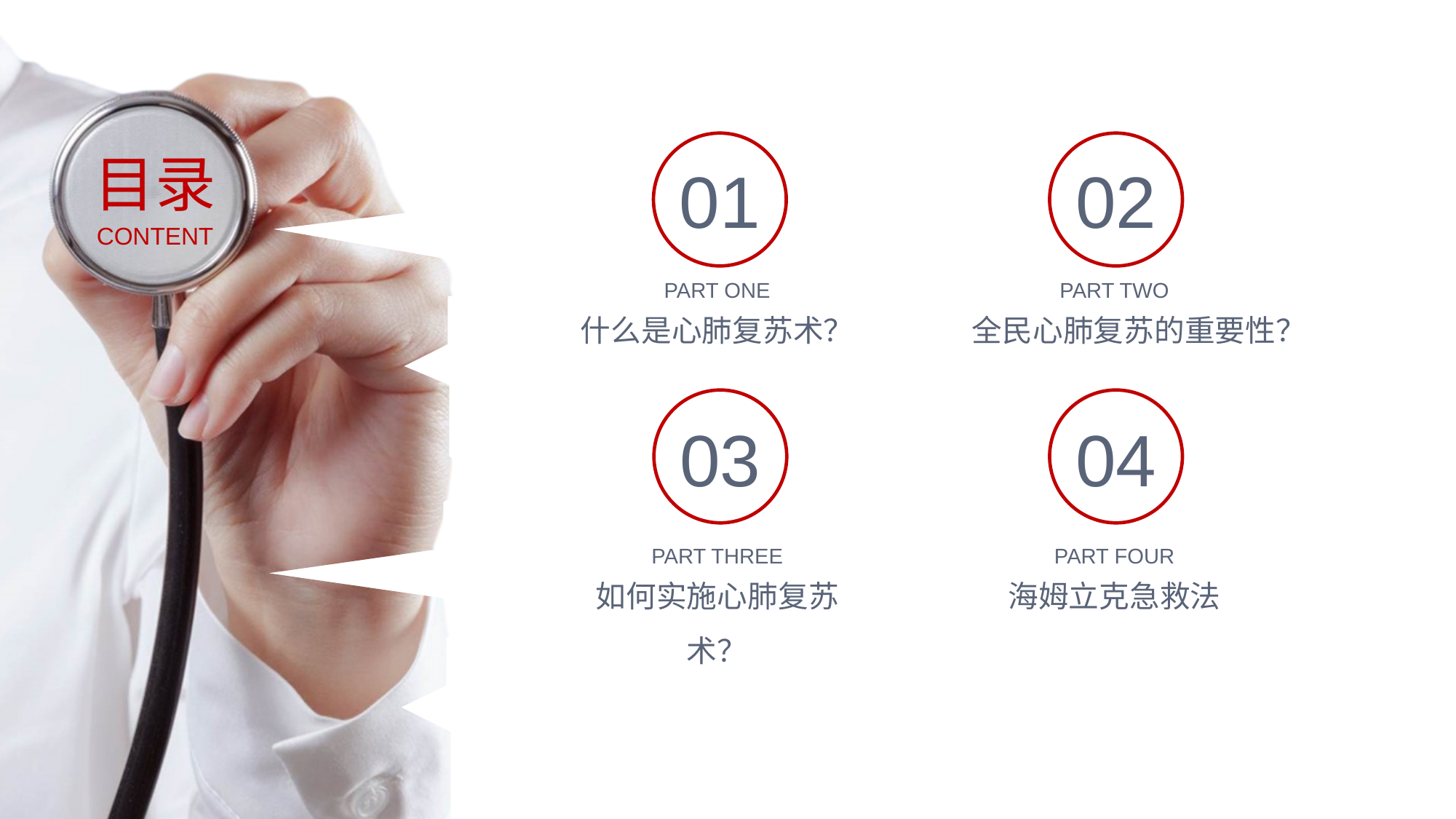

目录
CONTENT

01

02
PART ONE
PART TWO
什么是心肺复苏术？
全民心肺复苏的重要性？

03

04
PART THREE
PART FOUR
如何实施心肺复苏术？
海姆立克急救法